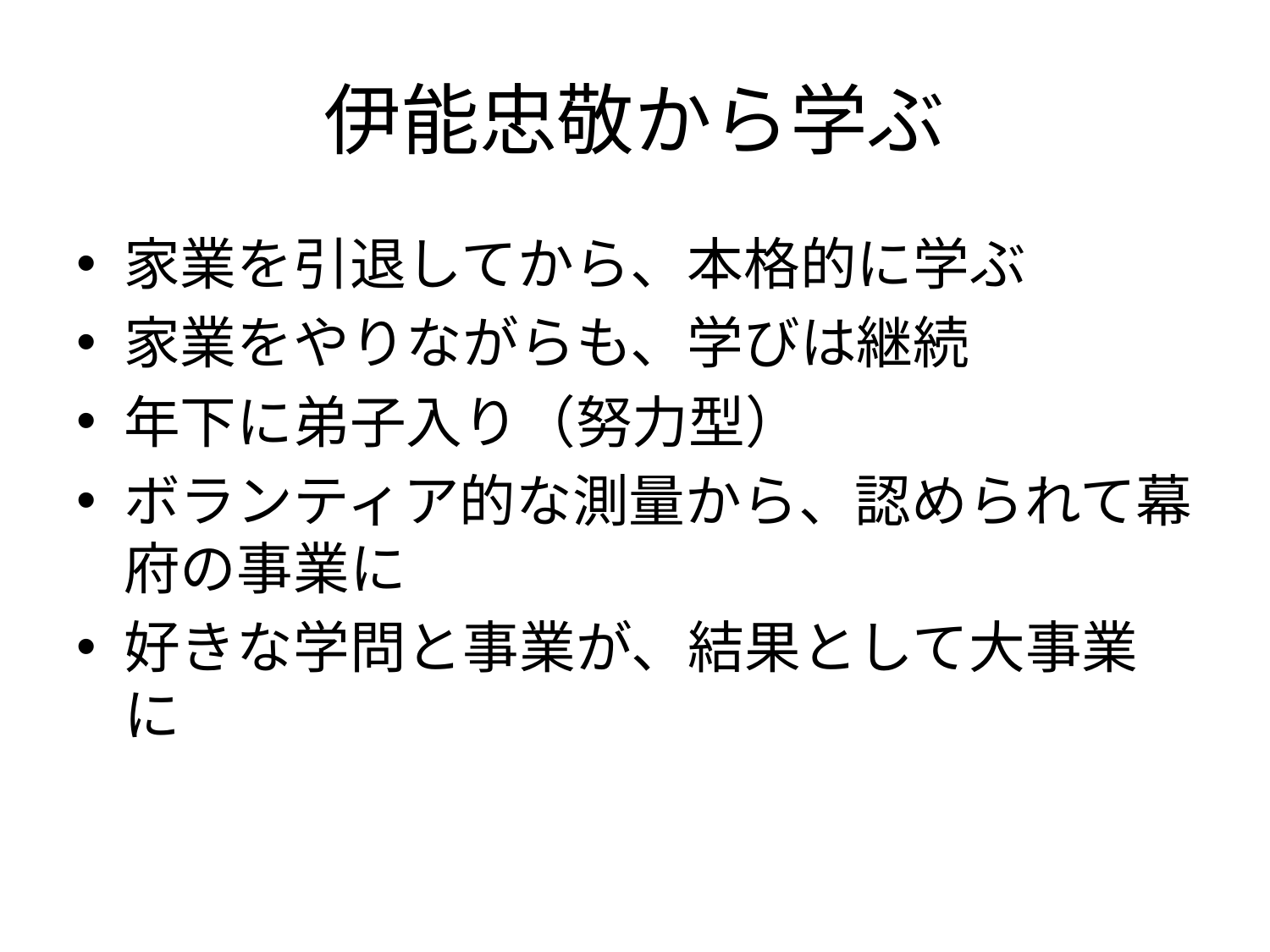

# 伊能忠敬から学ぶ
家業を引退してから、本格的に学ぶ
家業をやりながらも、学びは継続
年下に弟子入り（努力型）
ボランティア的な測量から、認められて幕府の事業に
好きな学問と事業が、結果として大事業に